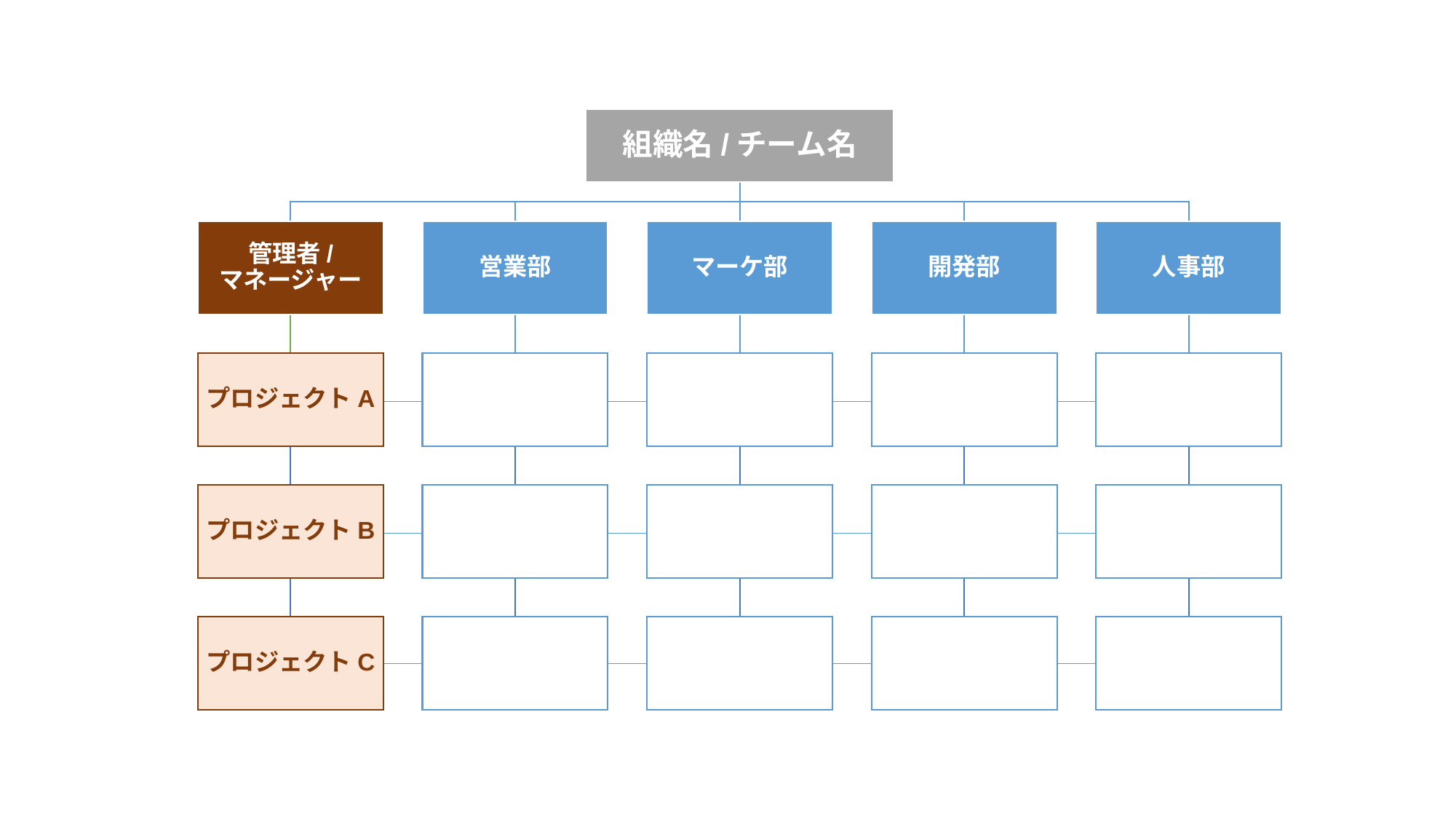

組織名/チーム名
管理者/
マネージャー
プロジェクトA
プロジェクトB
プロジェクトC
営業部

マーケ部

開発部

人事部